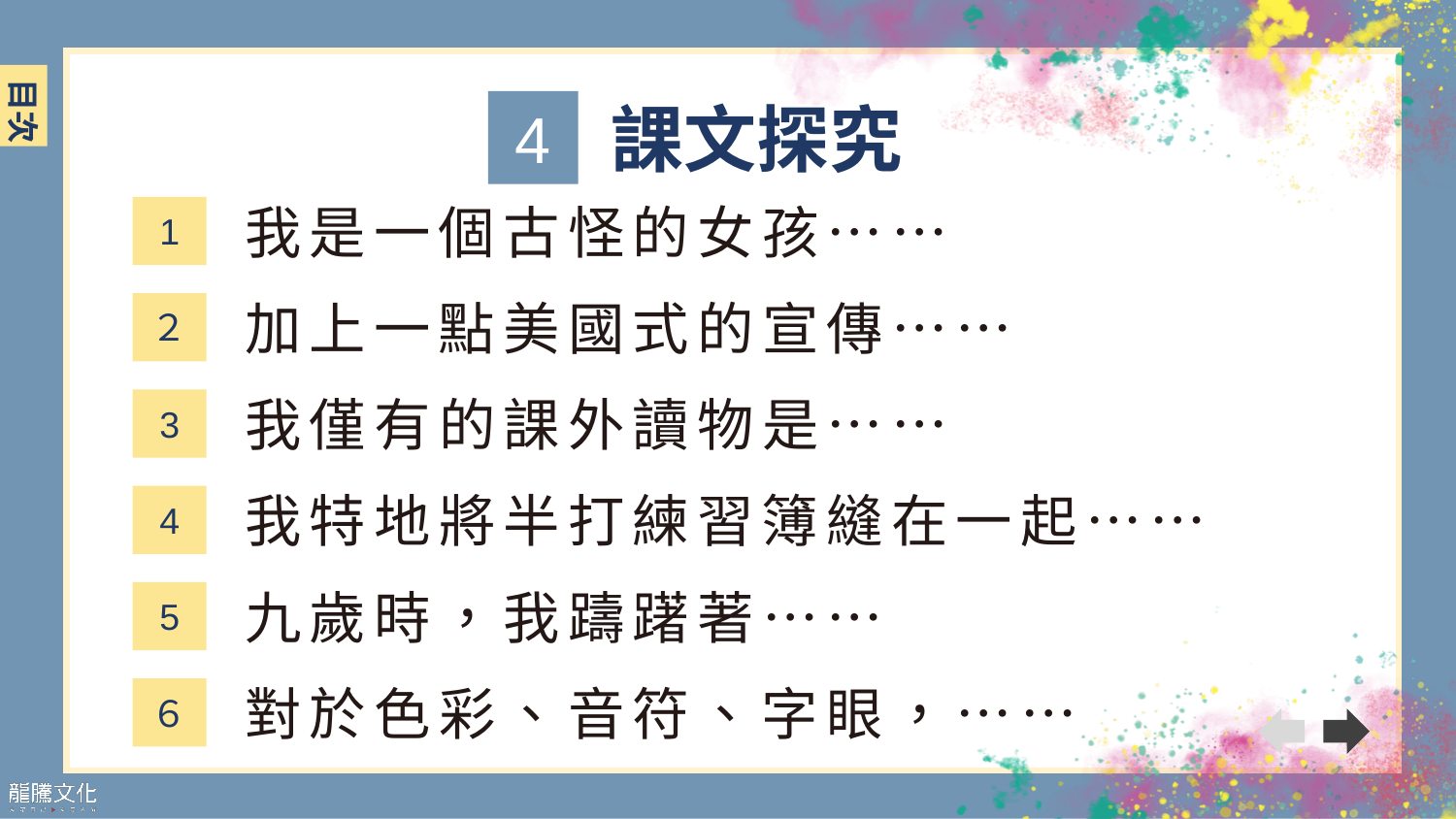

課文探究
4
我是一個古怪的女孩……

1
加上一點美國式的宣傳……

２
我僅有的課外讀物是……

3
我特地將半打練習簿縫在一起……

4
九歲時，我躊躇著……

5
對於色彩、音符、字眼，……

６